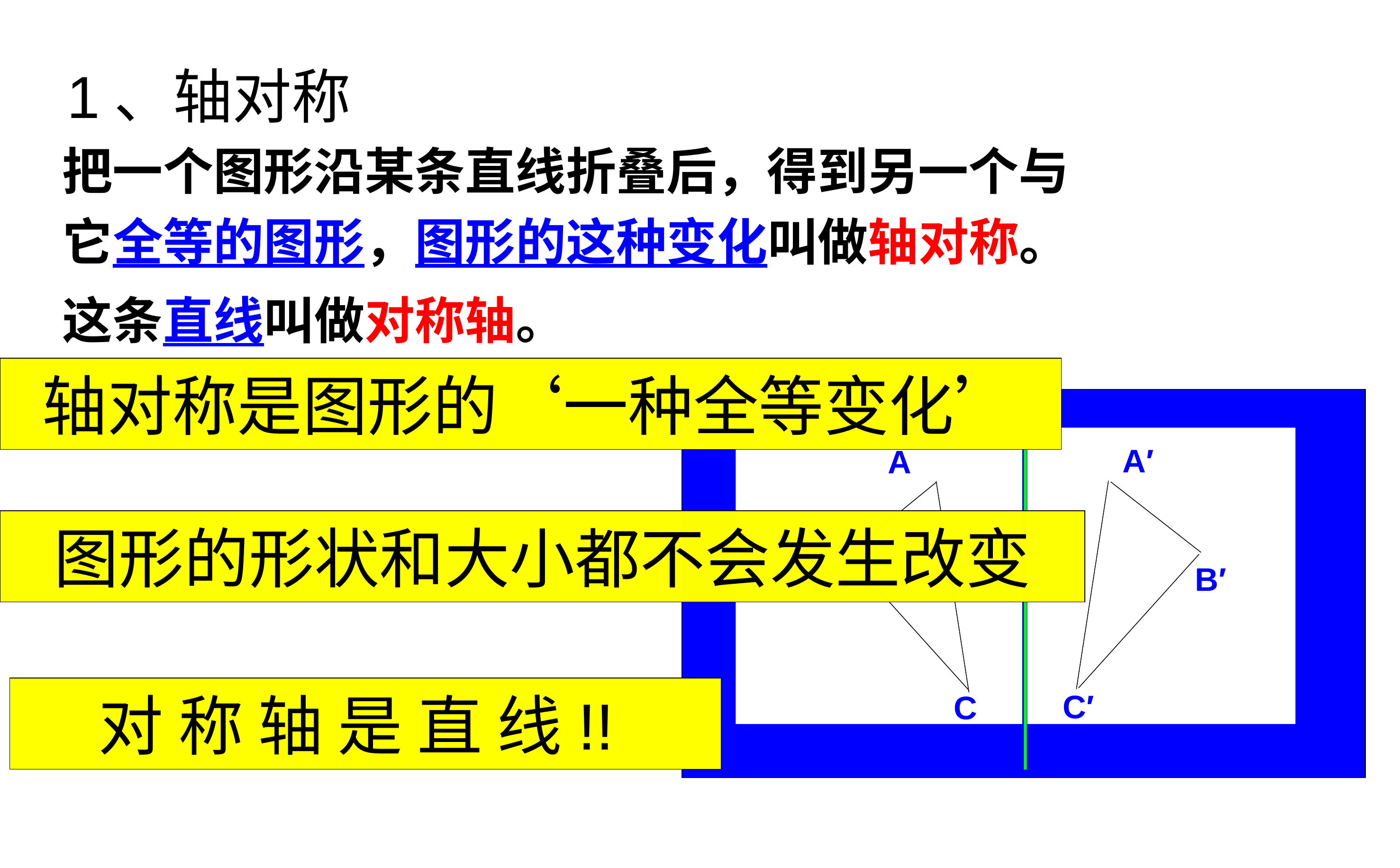

1、轴对称
把一个图形沿某条直线折叠后，得到另一个与
它全等的图形，图形的这种变化叫做轴对称。
这条直线叫做对称轴。
轴对称是图形的‘一种全等变化’

l

A′

B′
C′
A

B

C
图形的形状和大小都不会发生改变
对 称 轴 是 直 线!!